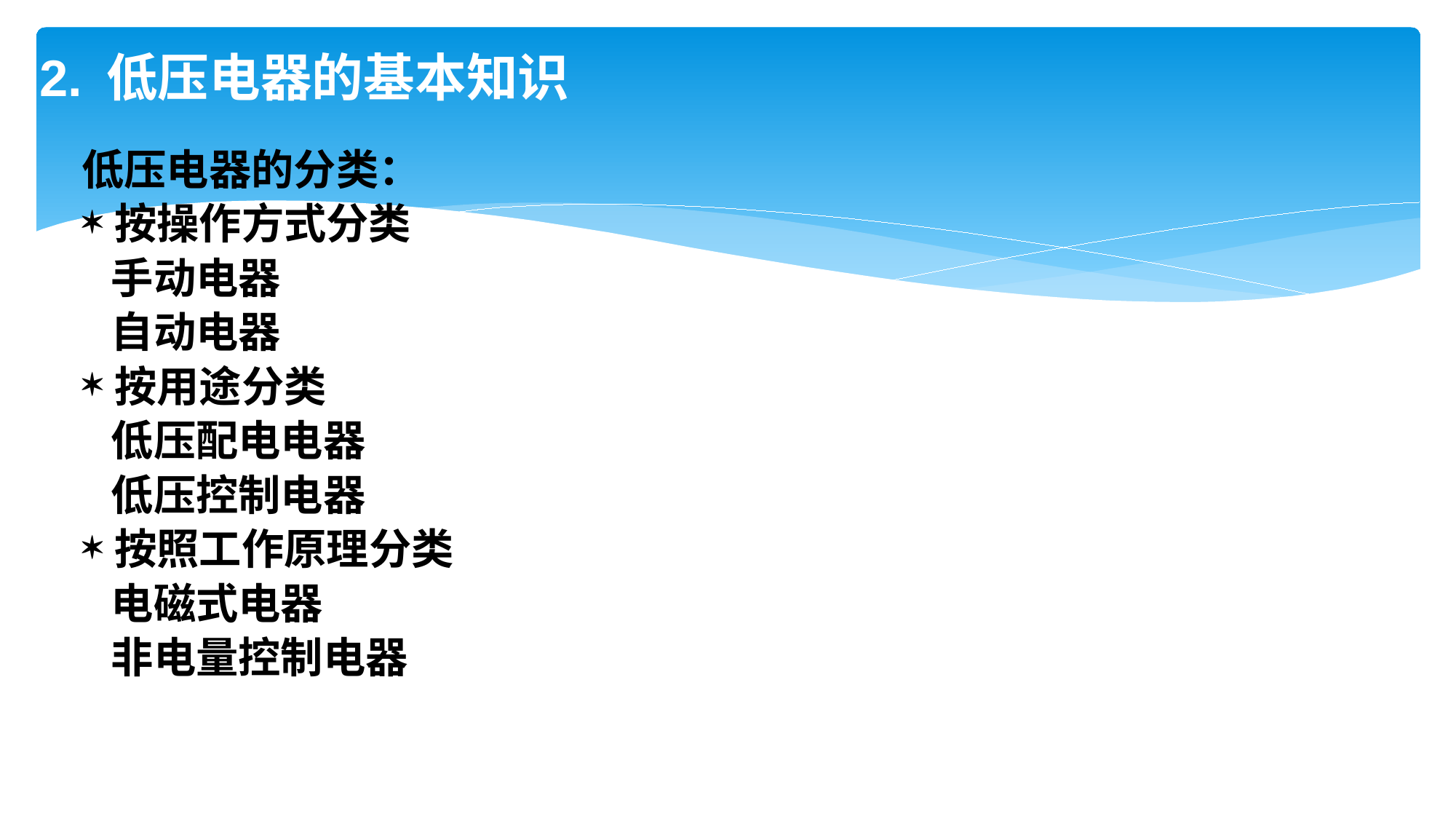

# 2. 低压电器的基本知识
低压电器的分类：
按操作方式分类
  手动电器
  自动电器
按用途分类
  低压配电电器
  低压控制电器
按照工作原理分类
  电磁式电器
  非电量控制电器